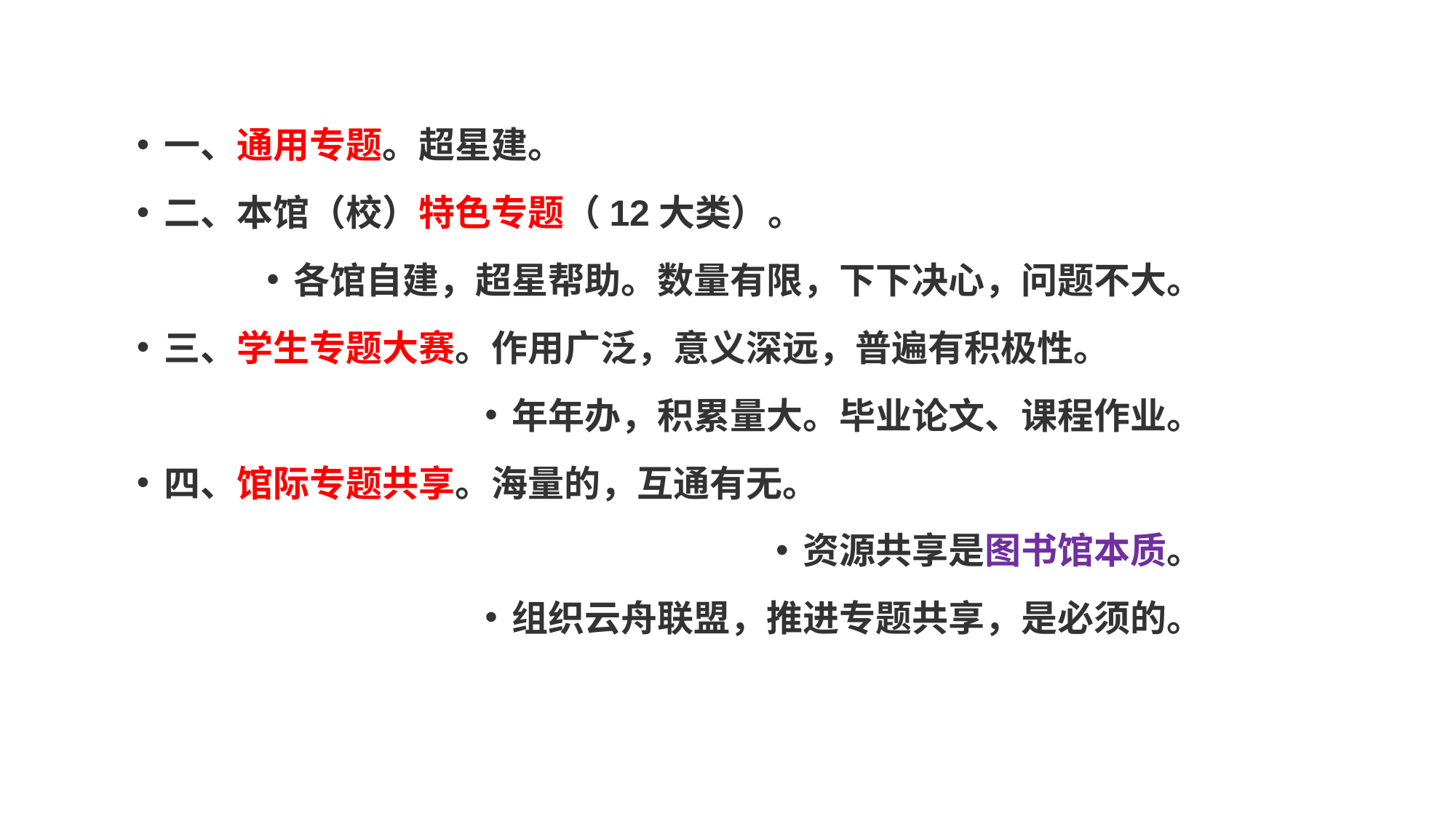

#
一、通用专题。超星建。
二、本馆（校）特色专题（12大类）。
各馆自建，超星帮助。数量有限，下下决心，问题不大。
三、学生专题大赛。作用广泛，意义深远，普遍有积极性。
年年办，积累量大。毕业论文、课程作业。
四、馆际专题共享。海量的，互通有无。
资源共享是图书馆本质。
组织云舟联盟，推进专题共享，是必须的。